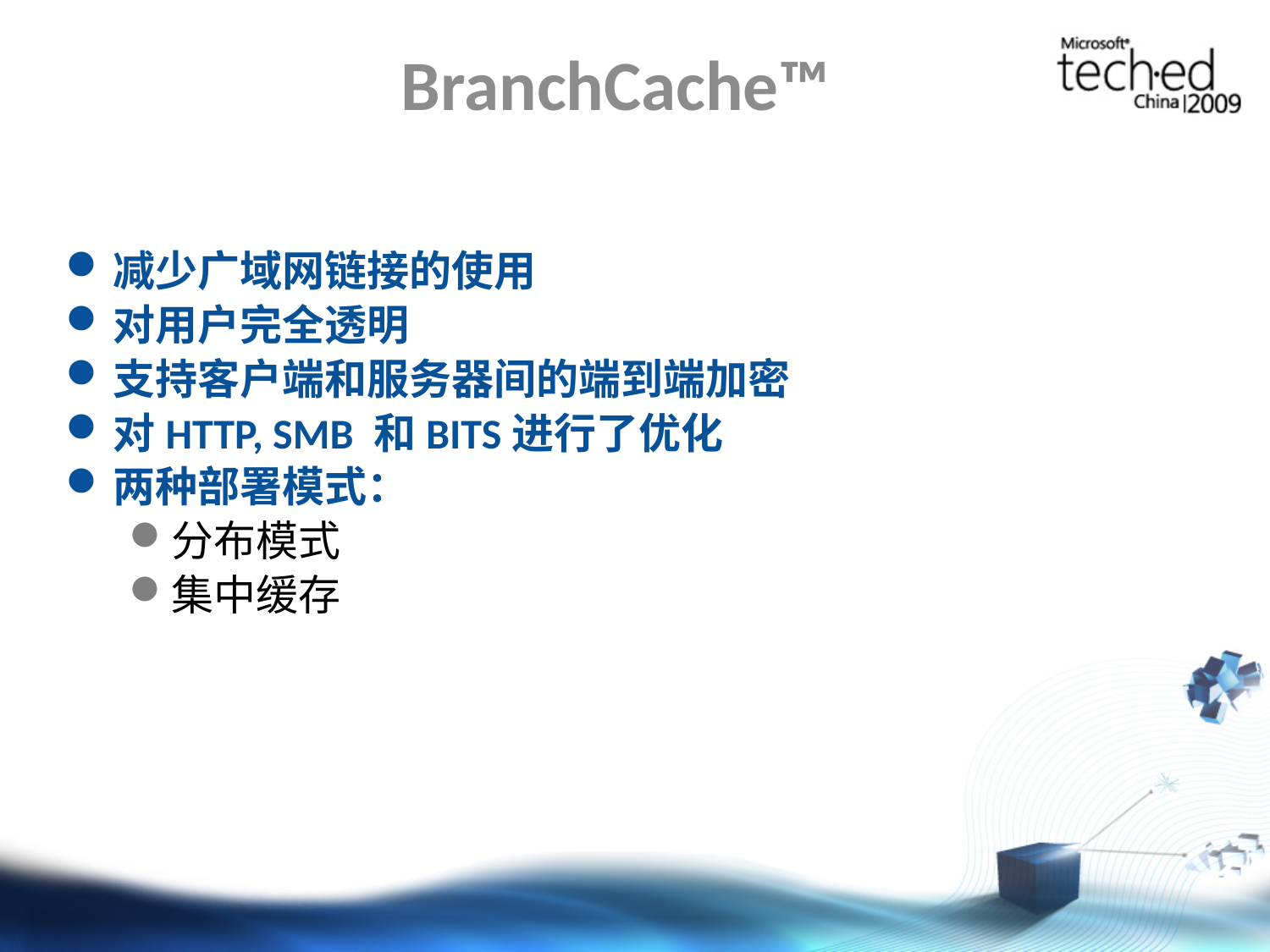

# BranchCache™
减少广域网链接的使用
对用户完全透明
支持客户端和服务器间的端到端加密
对HTTP, SMB 和BITS进行了优化
两种部署模式：
分布模式
集中缓存